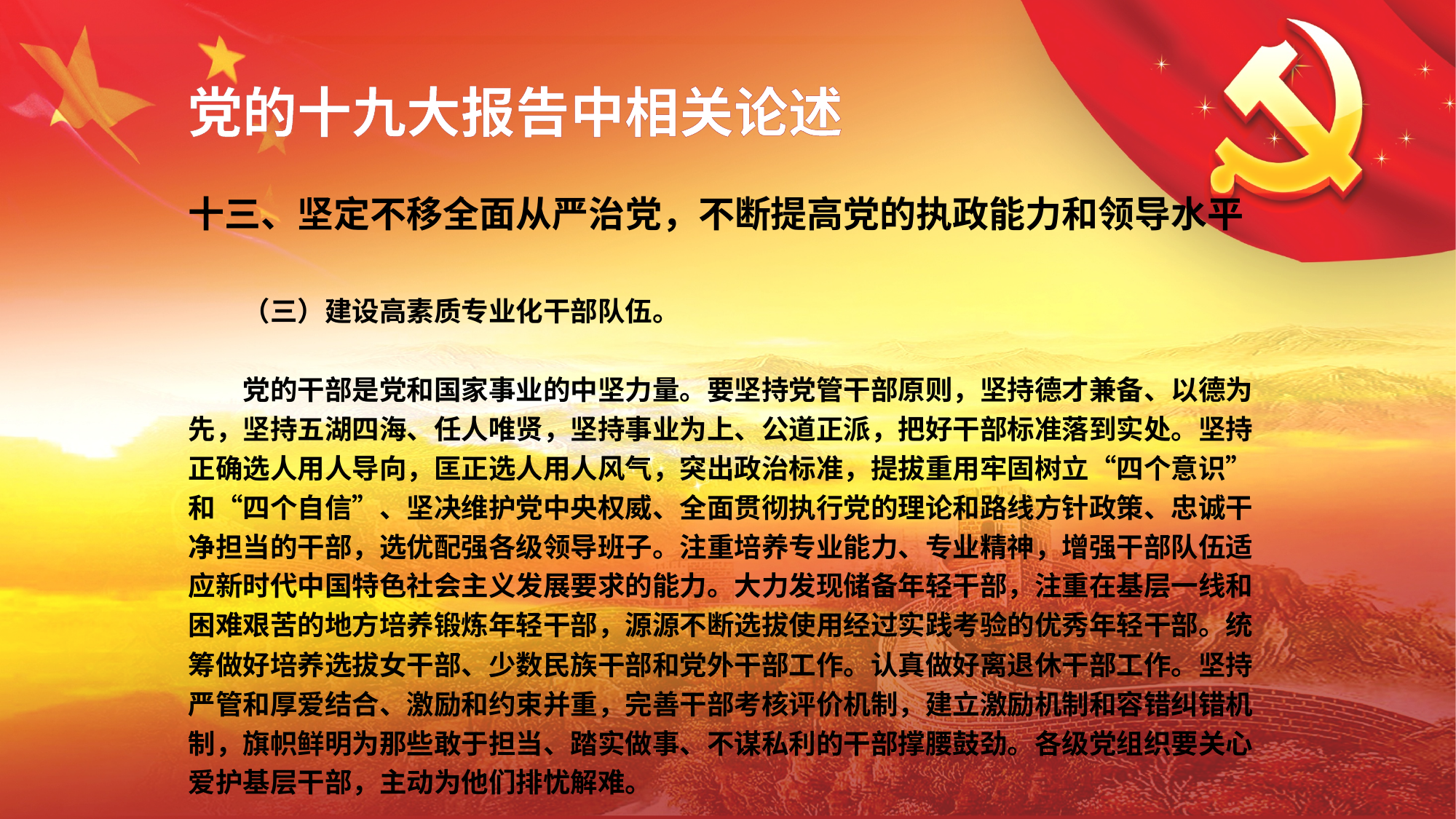

党的十九大报告中相关论述
十三、坚定不移全面从严治党，不断提高党的执政能力和领导水平

（三）建设高素质专业化干部队伍。

党的干部是党和国家事业的中坚力量。要坚持党管干部原则，坚持德才兼备、以德为先，坚持五湖四海、任人唯贤，坚持事业为上、公道正派，把好干部标准落到实处。坚持正确选人用人导向，匡正选人用人风气，突出政治标准，提拔重用牢固树立“四个意识”和“四个自信”、坚决维护党中央权威、全面贯彻执行党的理论和路线方针政策、忠诚干净担当的干部，选优配强各级领导班子。注重培养专业能力、专业精神，增强干部队伍适应新时代中国特色社会主义发展要求的能力。大力发现储备年轻干部，注重在基层一线和困难艰苦的地方培养锻炼年轻干部，源源不断选拔使用经过实践考验的优秀年轻干部。统筹做好培养选拔女干部、少数民族干部和党外干部工作。认真做好离退休干部工作。坚持严管和厚爱结合、激励和约束并重，完善干部考核评价机制，建立激励机制和容错纠错机制，旗帜鲜明为那些敢于担当、踏实做事、不谋私利的干部撑腰鼓劲。各级党组织要关心爱护基层干部，主动为他们排忧解难。